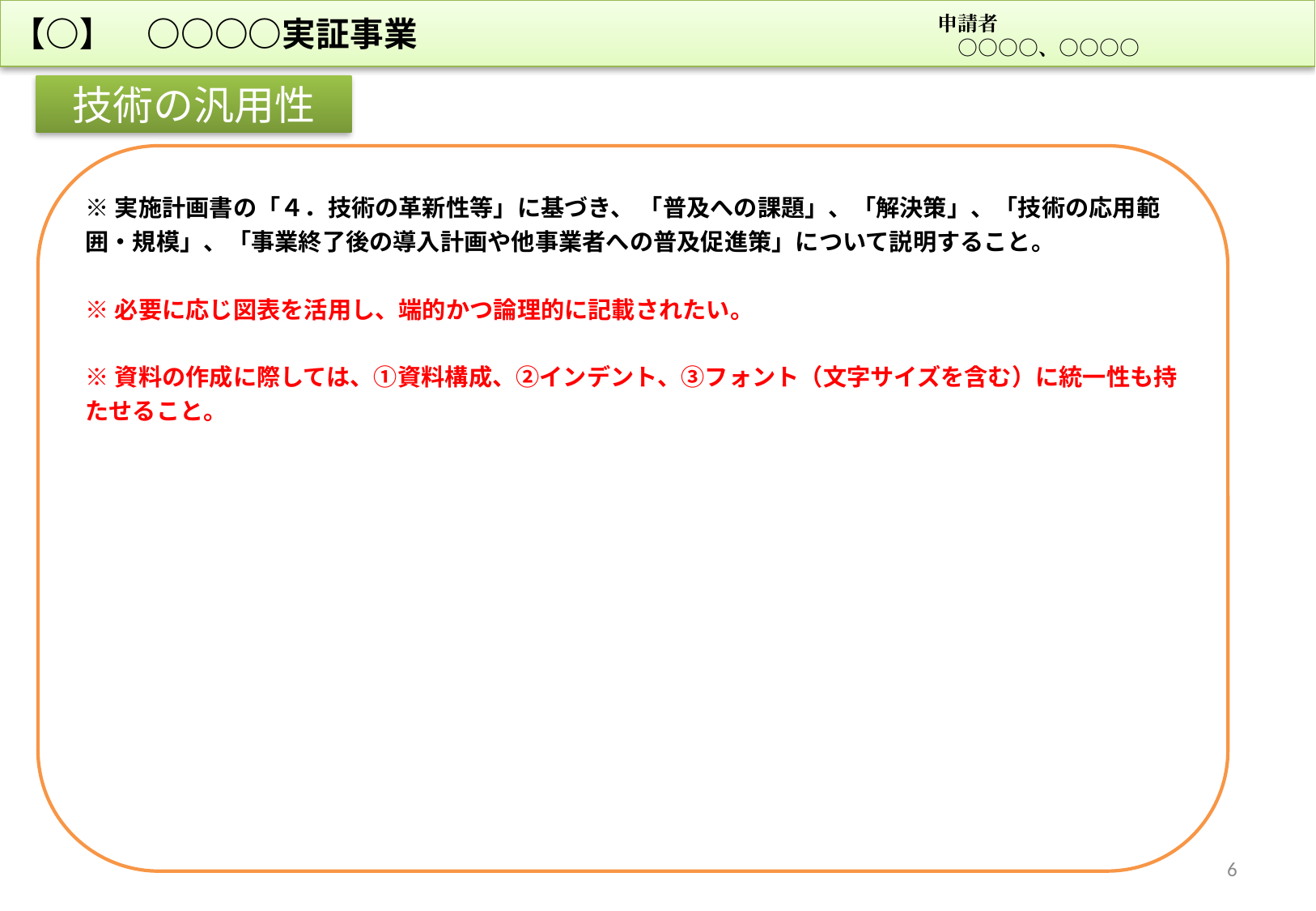

【○】　○○○○実証事業
申請者
　○○○○、○○○○
技術の汎用性
※実施計画書の「４．技術の革新性等」に基づき、 「普及への課題」、「解決策」、「技術の応用範囲・規模」、「事業終了後の導入計画や他事業者への普及促進策」について説明すること。

※必要に応じ図表を活用し、端的かつ論理的に記載されたい。

※資料の作成に際しては、①資料構成、②インデント、③フォント（文字サイズを含む）に統一性も持たせること。

6